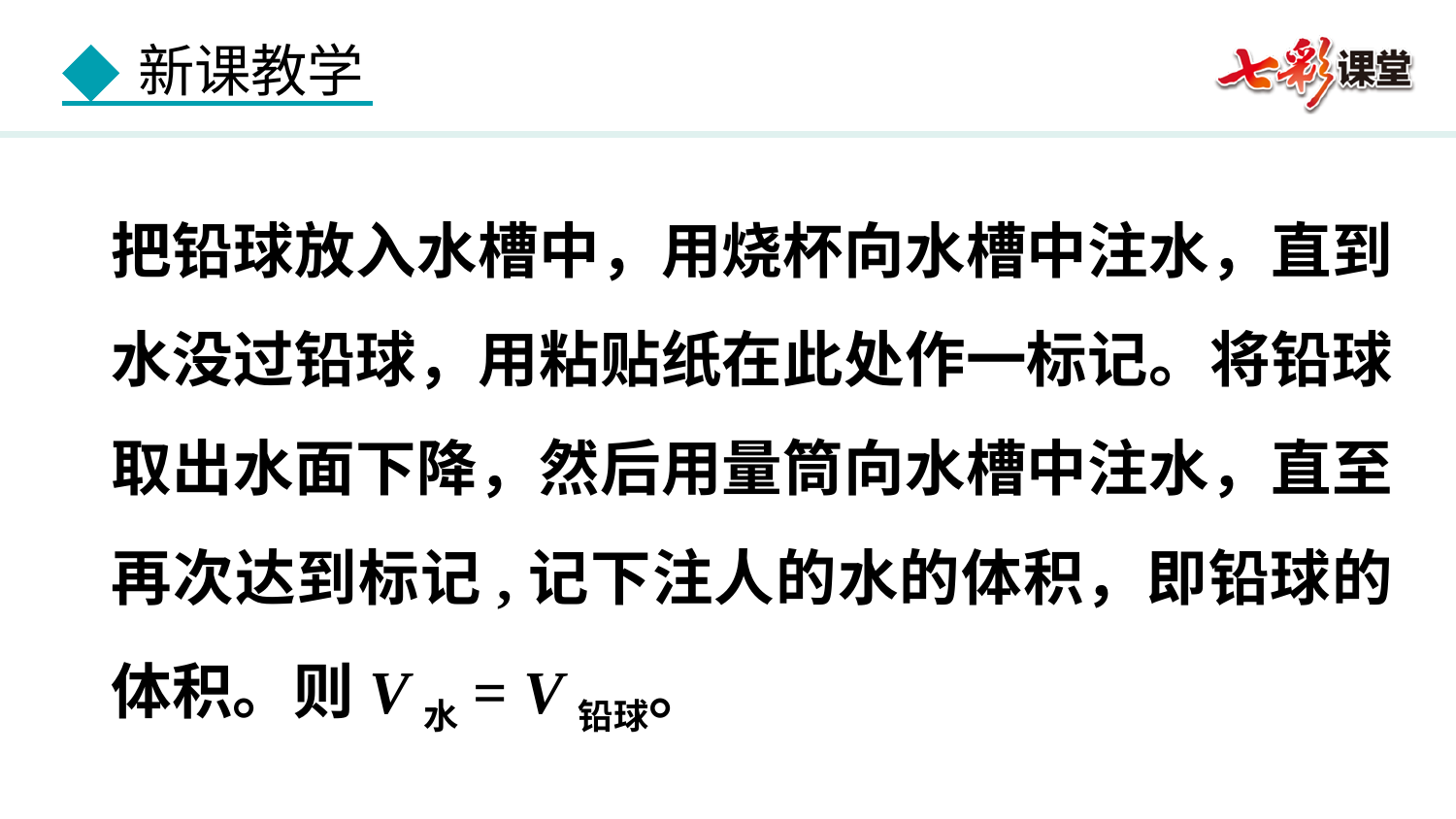

把铅球放入水槽中，用烧杯向水槽中注水，直到水没过铅球，用粘贴纸在此处作一标记。将铅球取出水面下降，然后用量筒向水槽中注水，直至再次达到标记,记下注人的水的体积，即铅球的体积。则V水= V铅球。